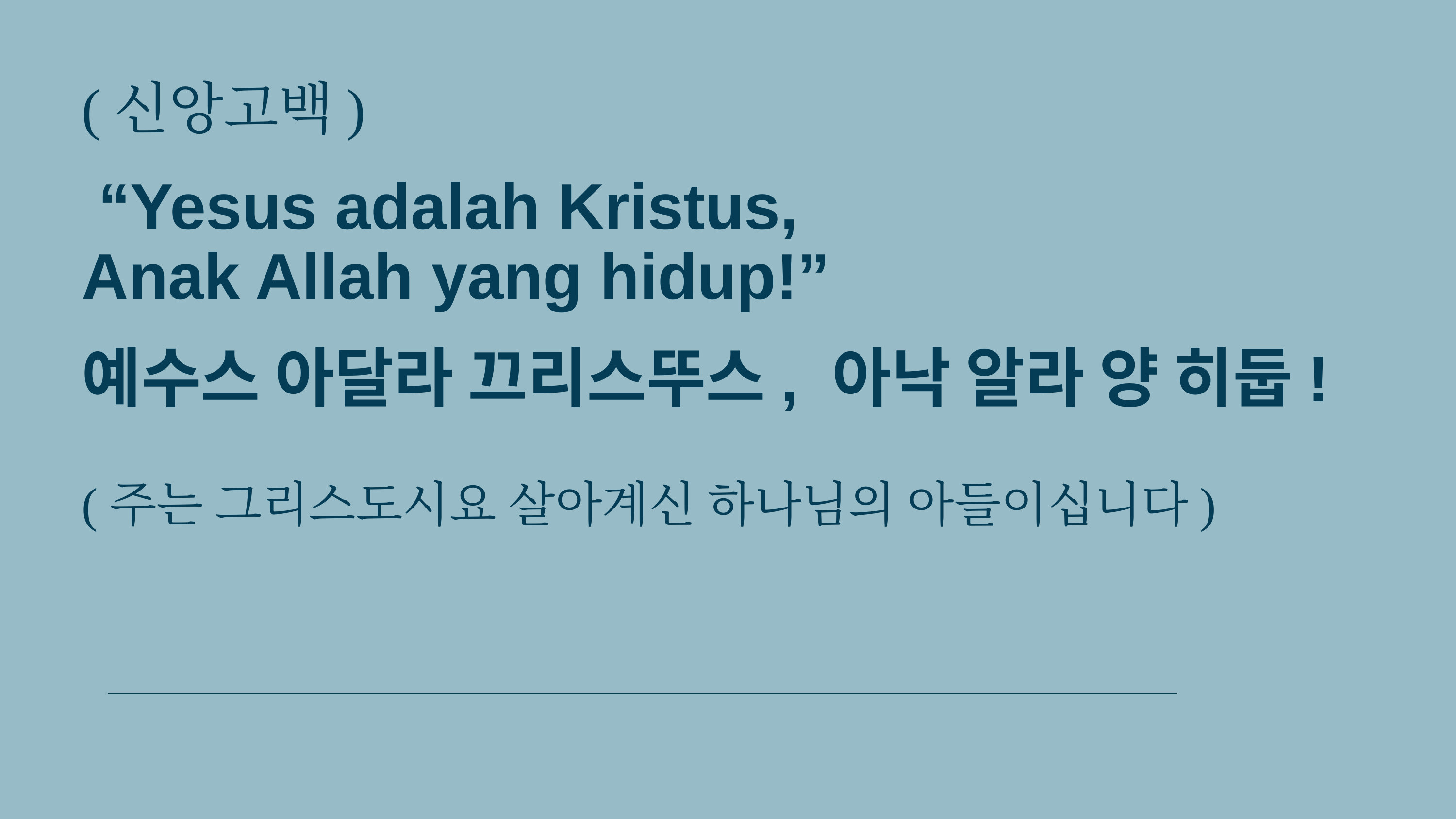

(신앙고백)

 “Yesus adalah Kristus,
Anak Allah yang hidup!”

예수스 아달라 끄리스뚜스, 아낙 알라 양 히둡!

(주는 그리스도시요 살아계신 하나님의 아들이십니다)